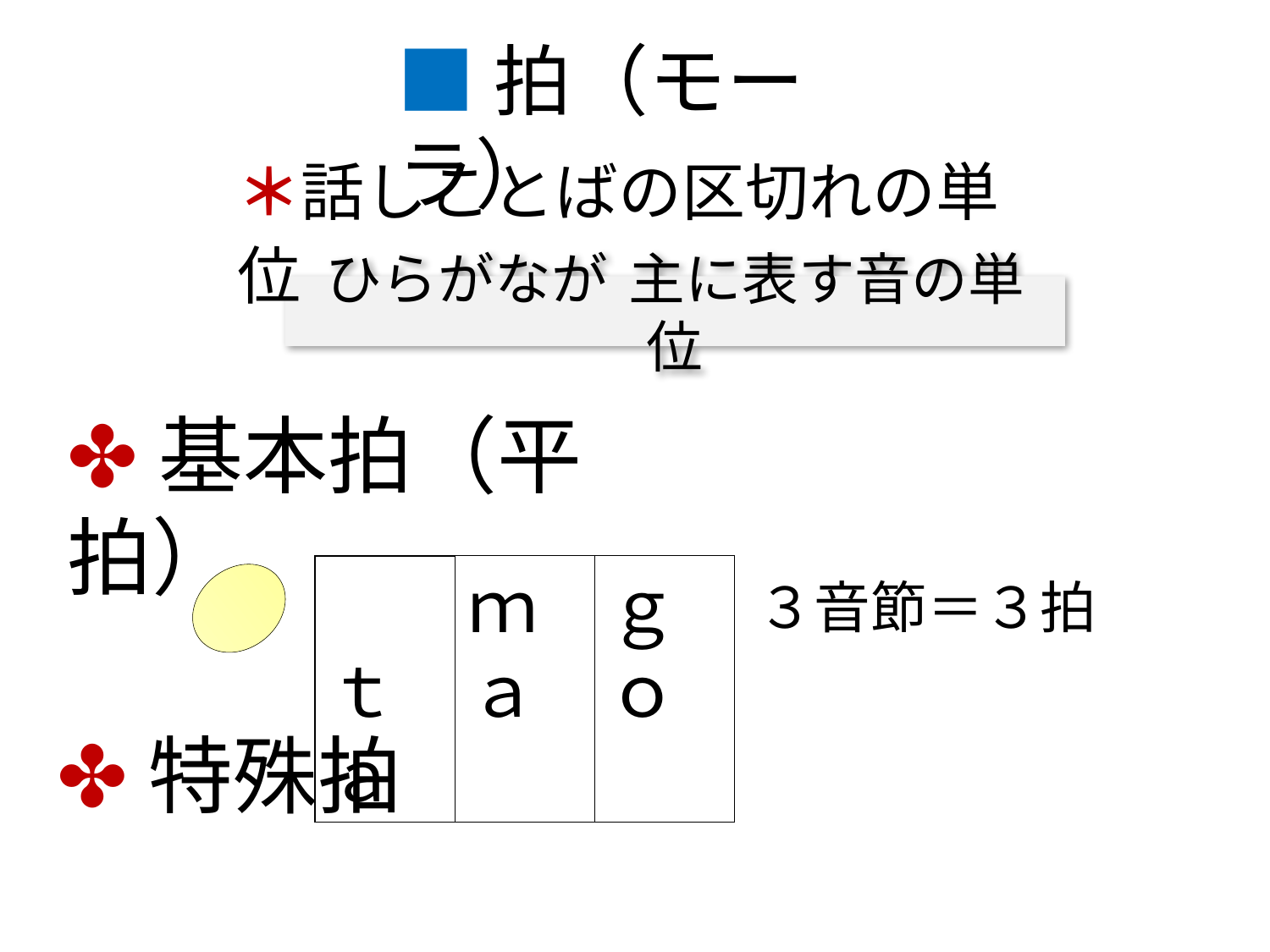

■拍（モーラ）
＊話しことばの区切れの単位
# ひらがなが　主に表す音の単位
✤基本拍（平拍）
　ｔａ
ｍａ
ｇｏ
３音節＝３拍

✤特殊拍